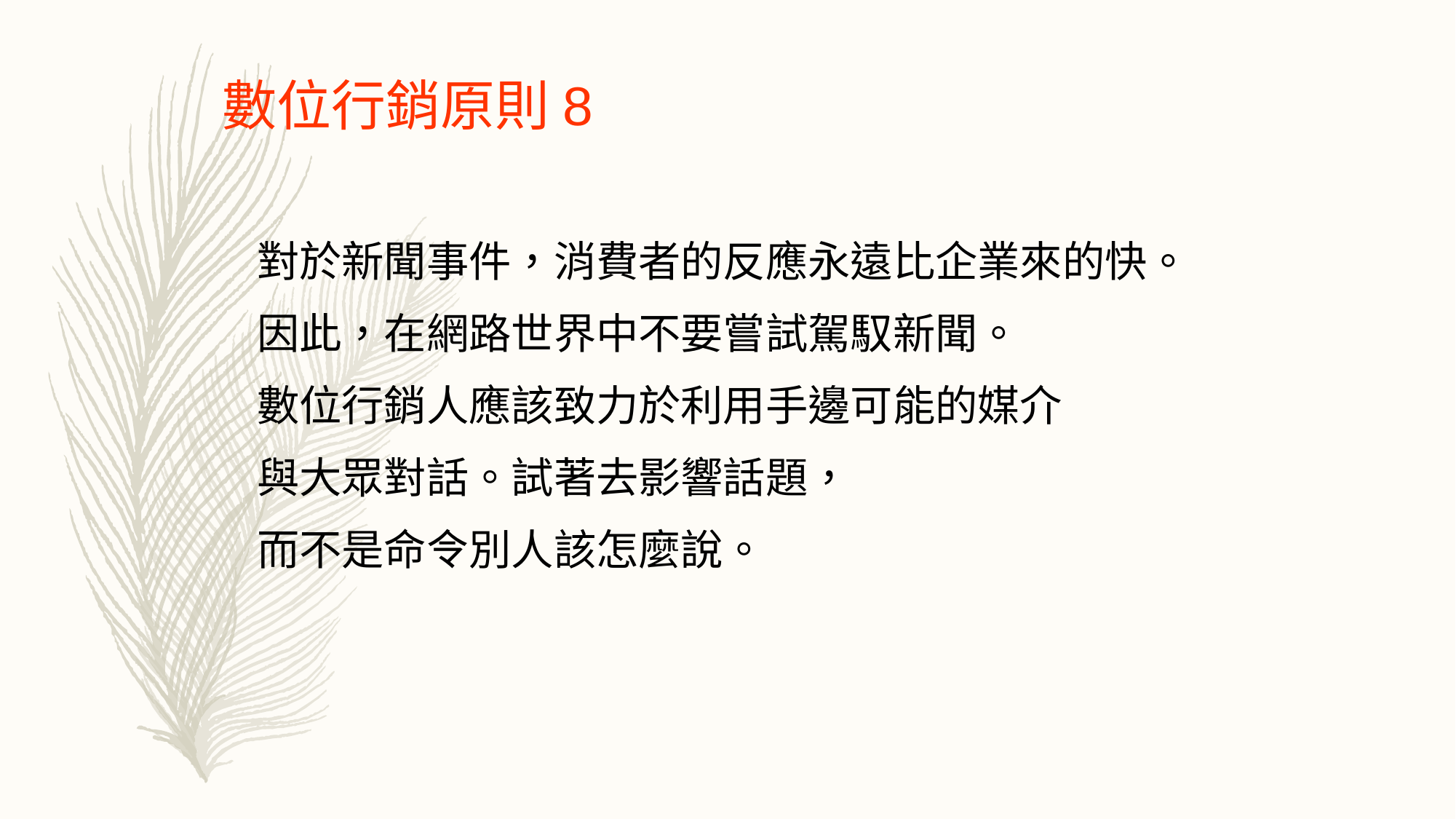

數位行銷原則8
對於新聞事件，消費者的反應永遠比企業來的快。
因此，在網路世界中不要嘗試駕馭新聞。
數位行銷人應該致力於利用手邊可能的媒介
與大眾對話。試著去影響話題，
而不是命令別人該怎麼說。